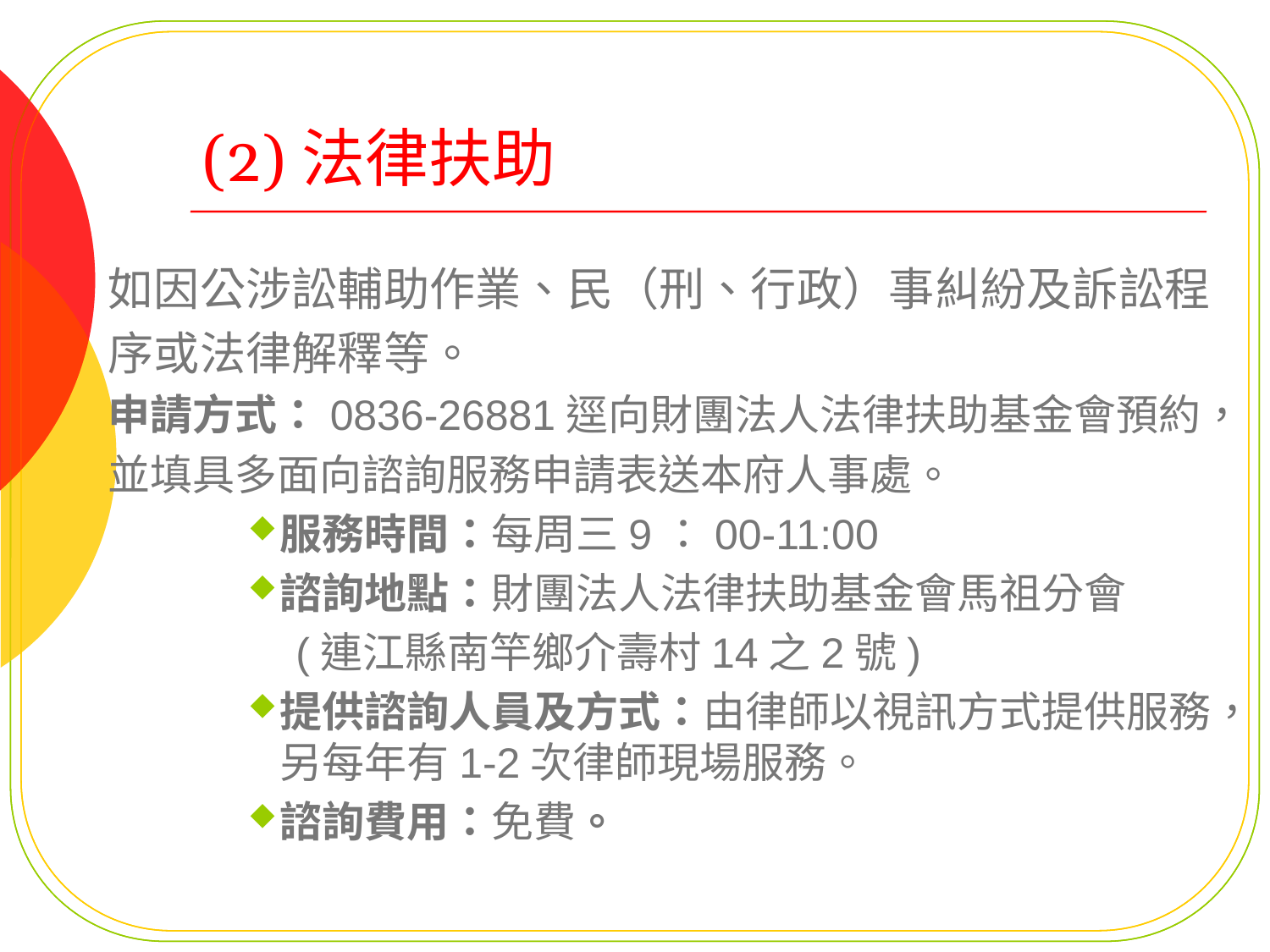

# (2)法律扶助
如因公涉訟輔助作業、民（刑、行政）事糾紛及訴訟程
序或法律解釋等。
申請方式：0836-26881逕向財團法人法律扶助基金會預約，
並填具多面向諮詢服務申請表送本府人事處。
服務時間：每周三9：00-11:00
諮詢地點：財團法人法律扶助基金會馬祖分會
           (連江縣南竿鄉介壽村14之2號)
提供諮詢人員及方式：由律師以視訊方式提供服務，另每年有1-2次律師現場服務。
諮詢費用：免費。